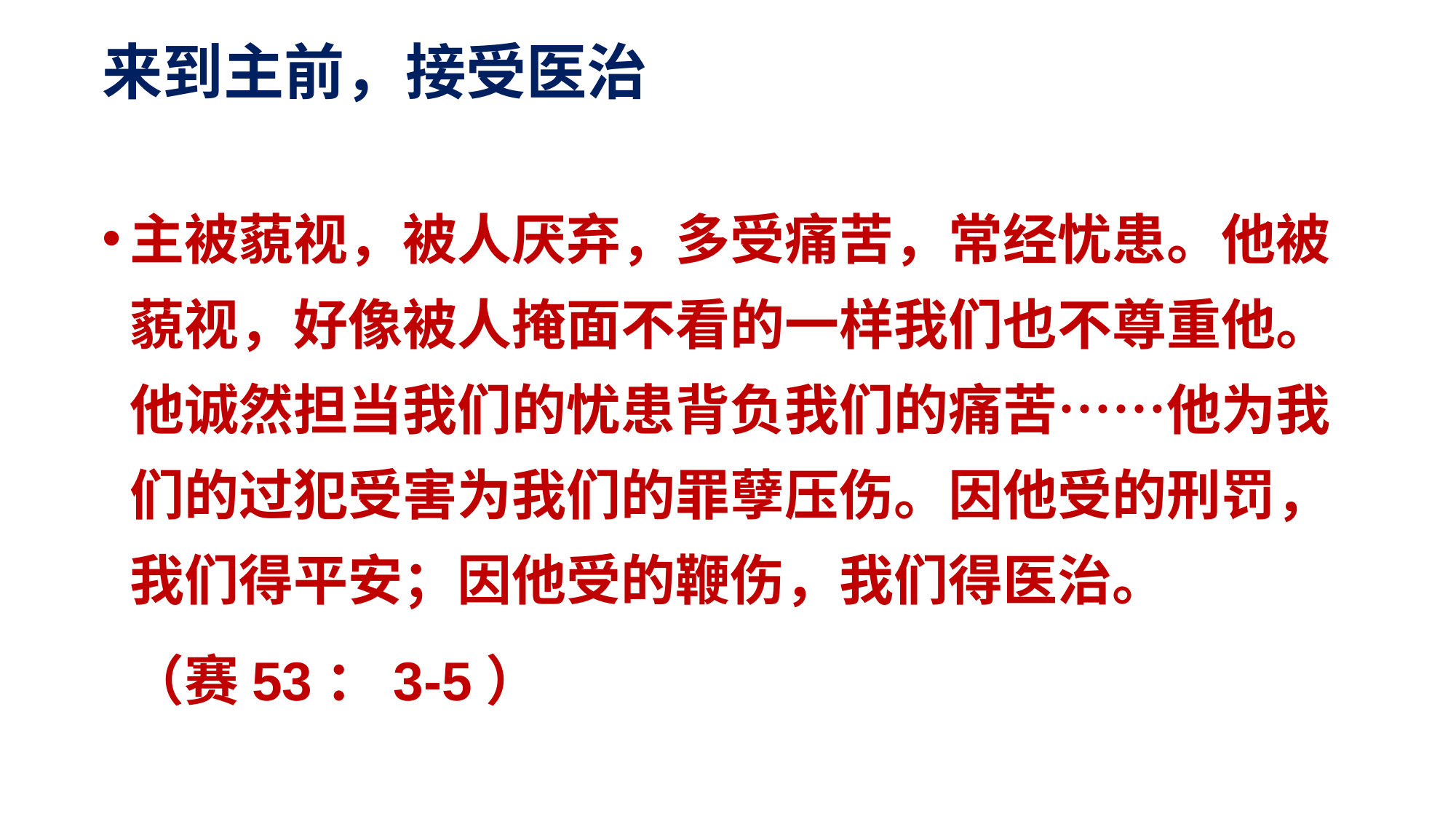

# 来到主前，接受医治
主被藐视，被人厌弃，多受痛苦，常经忧患。他被藐视，好像被人掩面不看的一样我们也不尊重他。他诚然担当我们的忧患背负我们的痛苦……他为我们的过犯受害为我们的罪孽压伤。因他受的刑罚，我们得平安；因他受的鞭伤，我们得医治。
	（赛53：3-5）